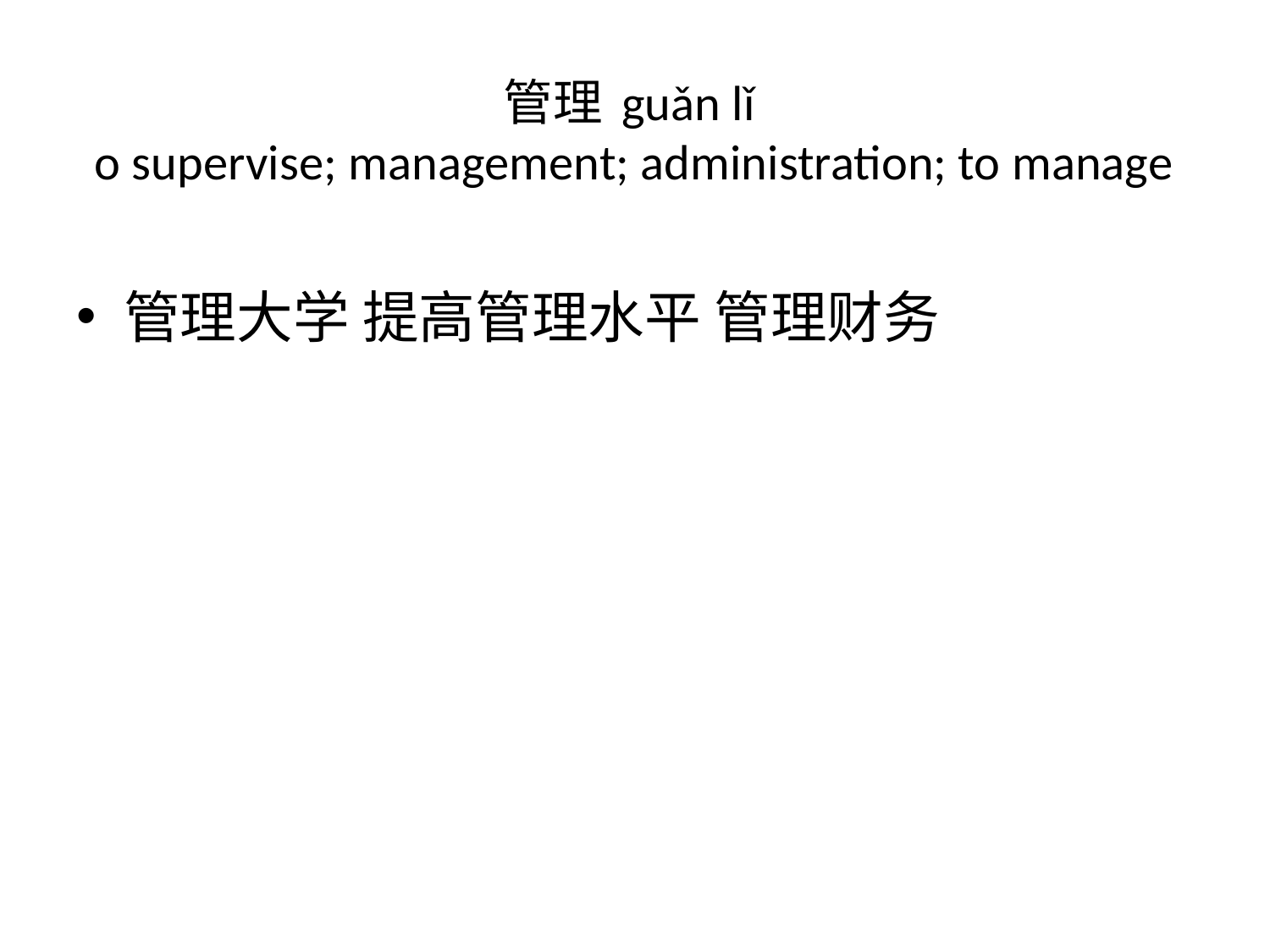

# 管理 guǎn lǐ  o supervise; management; administration; to manage
管理大学 提高管理水平 管理财务